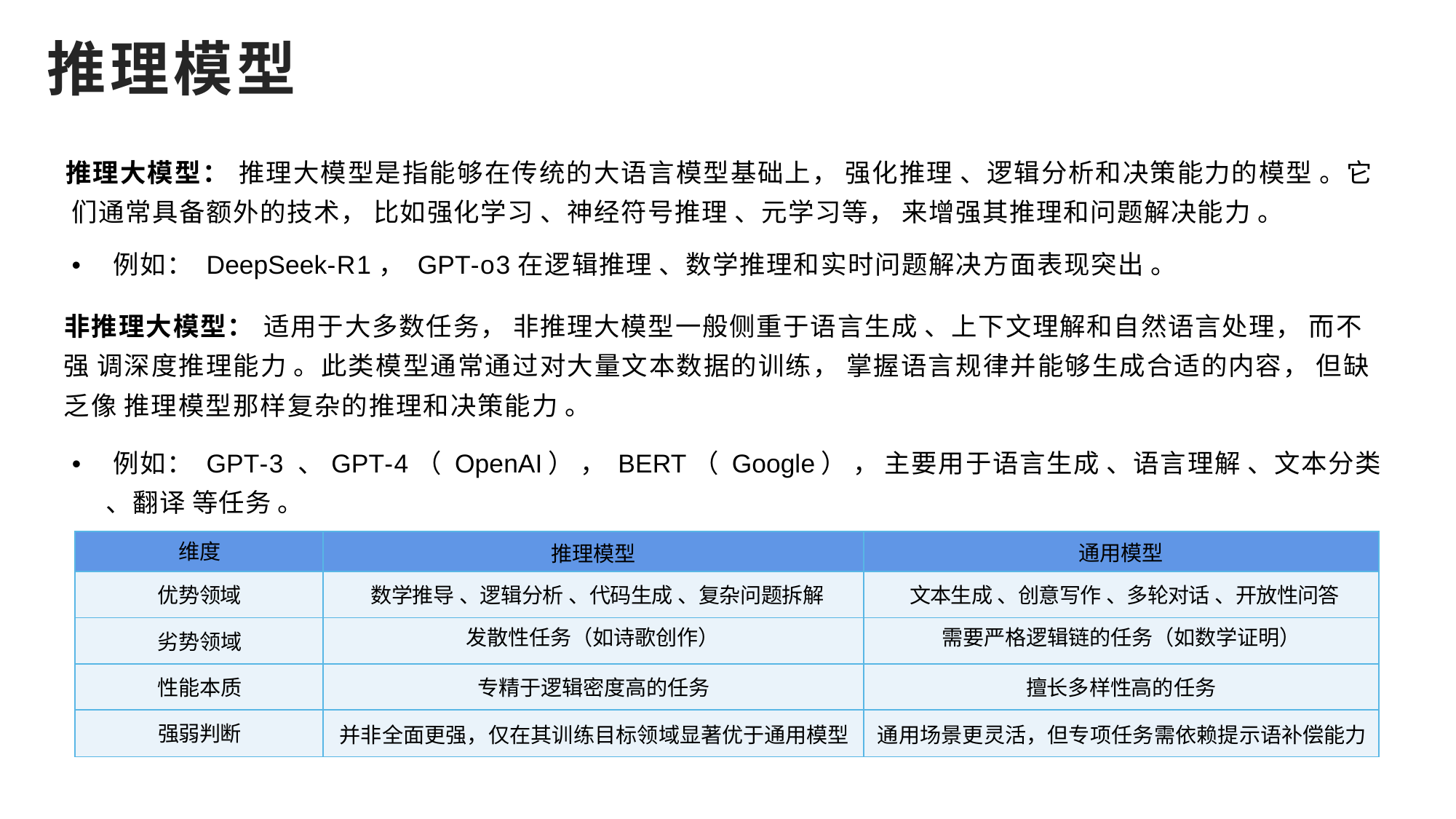

推理模型

推理大模型： 推理大模型是指能够在传统的大语言模型基础上， 强化推理 、逻辑分析和决策能力的模型 。它   们通常具备额外的技术， 比如强化学习 、神经符号推理 、元学习等， 来增强其推理和问题解决能力 。
•   例如： DeepSeek-R1， GPT-o3在逻辑推理 、数学推理和实时问题解决方面表现突出 。
非推理大模型： 适用于大多数任务， 非推理大模型一般侧重于语言生成 、上下文理解和自然语言处理， 而不强 调深度推理能力 。此类模型通常通过对大量文本数据的训练， 掌握语言规律并能够生成合适的内容， 但缺乏像 推理模型那样复杂的推理和决策能力 。

•   例如： GPT-3 、GPT-4（ OpenAI） ， BERT（ Google） ， 主要用于语言生成 、语言理解 、文本分类 、翻译 等任务 。
| 维度 | 推理模型 | 通用模型 |
| --- | --- | --- |
| 优势领域 | 数学推导 、逻辑分析 、代码生成 、复杂问题拆解 | 文本生成 、创意写作 、多轮对话 、开放性问答 |
| 劣势领域 | 发散性任务（如诗歌创作） | 需要严格逻辑链的任务（如数学证明） |
| 性能本质 | 专精于逻辑密度高的任务 | 擅长多样性高的任务 |
| 强弱判断 | 并非全面更强，仅在其训练目标领域显著优于通用模型 | 通用场景更灵活，但专项任务需依赖提示语补偿能力 |